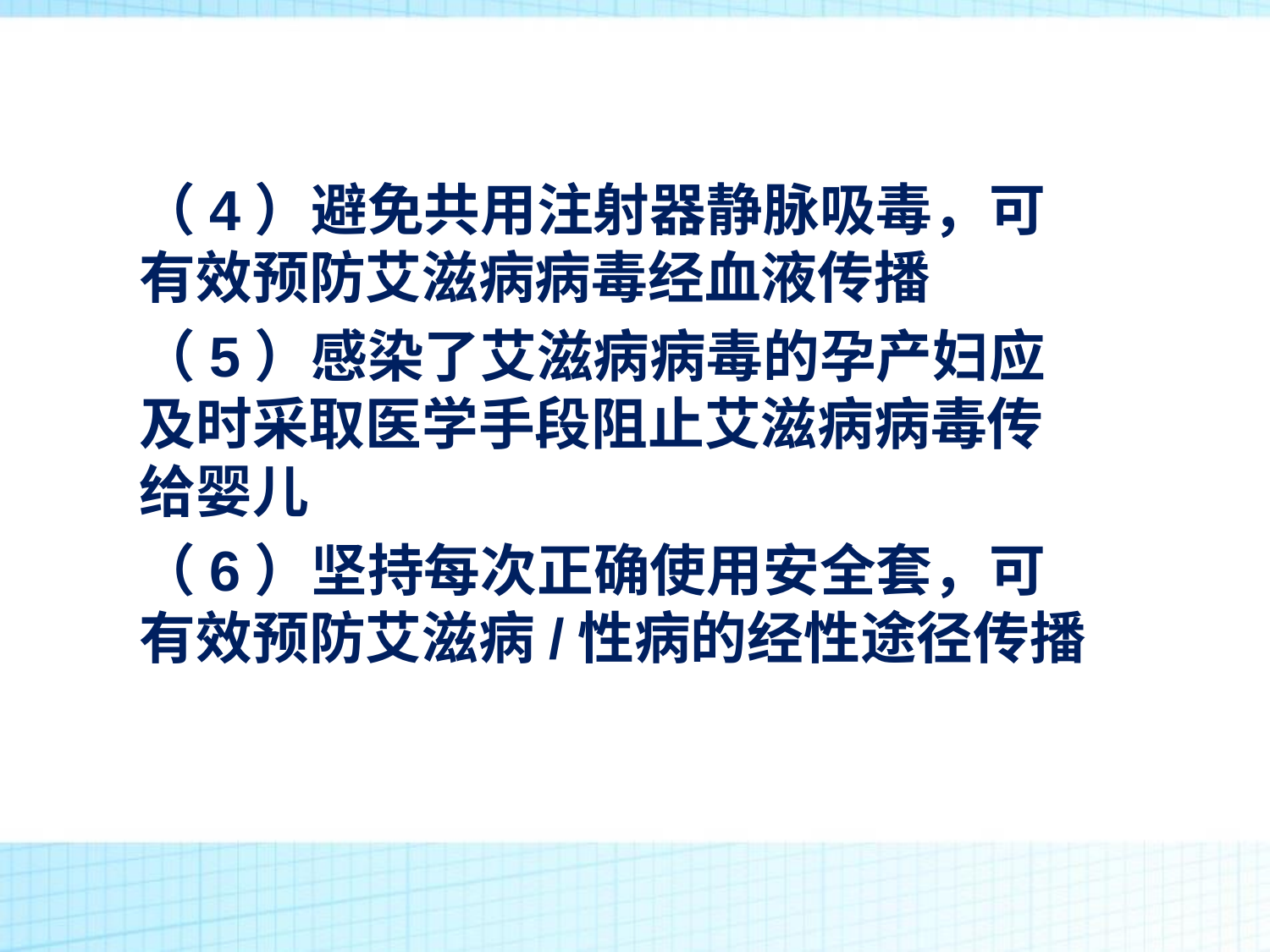

#
（4）避免共用注射器静脉吸毒，可有效预防艾滋病病毒经血液传播
（5）感染了艾滋病病毒的孕产妇应及时采取医学手段阻止艾滋病病毒传给婴儿
（6）坚持每次正确使用安全套，可有效预防艾滋病/性病的经性途径传播